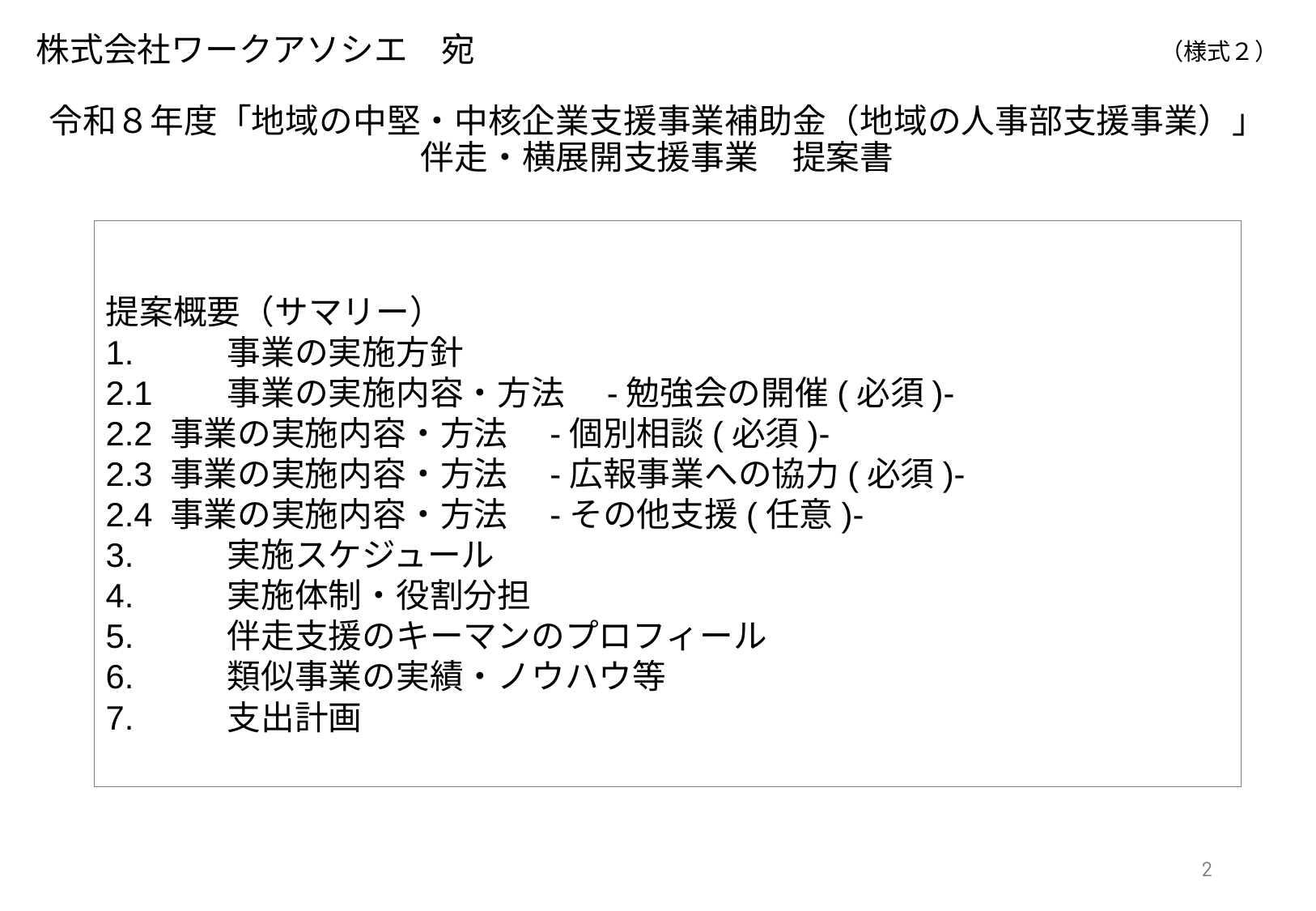

# （様式２）
株式会社ワークアソシエ　宛
令和８年度「地域の中堅・中核企業支援事業補助金（地域の人事部支援事業）」
伴走・横展開支援事業　提案書
提案概要（サマリー）
1.	事業の実施方針
2.1	事業の実施内容・方法　-勉強会の開催(必須)-
2.2 事業の実施内容・方法　-個別相談(必須)-
2.3 事業の実施内容・方法　-広報事業への協力(必須)-
2.4 事業の実施内容・方法　-その他支援(任意)-
3. 	実施スケジュール
4. 	実施体制・役割分担
5. 	伴走支援のキーマンのプロフィール
6. 	類似事業の実績・ノウハウ等
7. 	支出計画
2